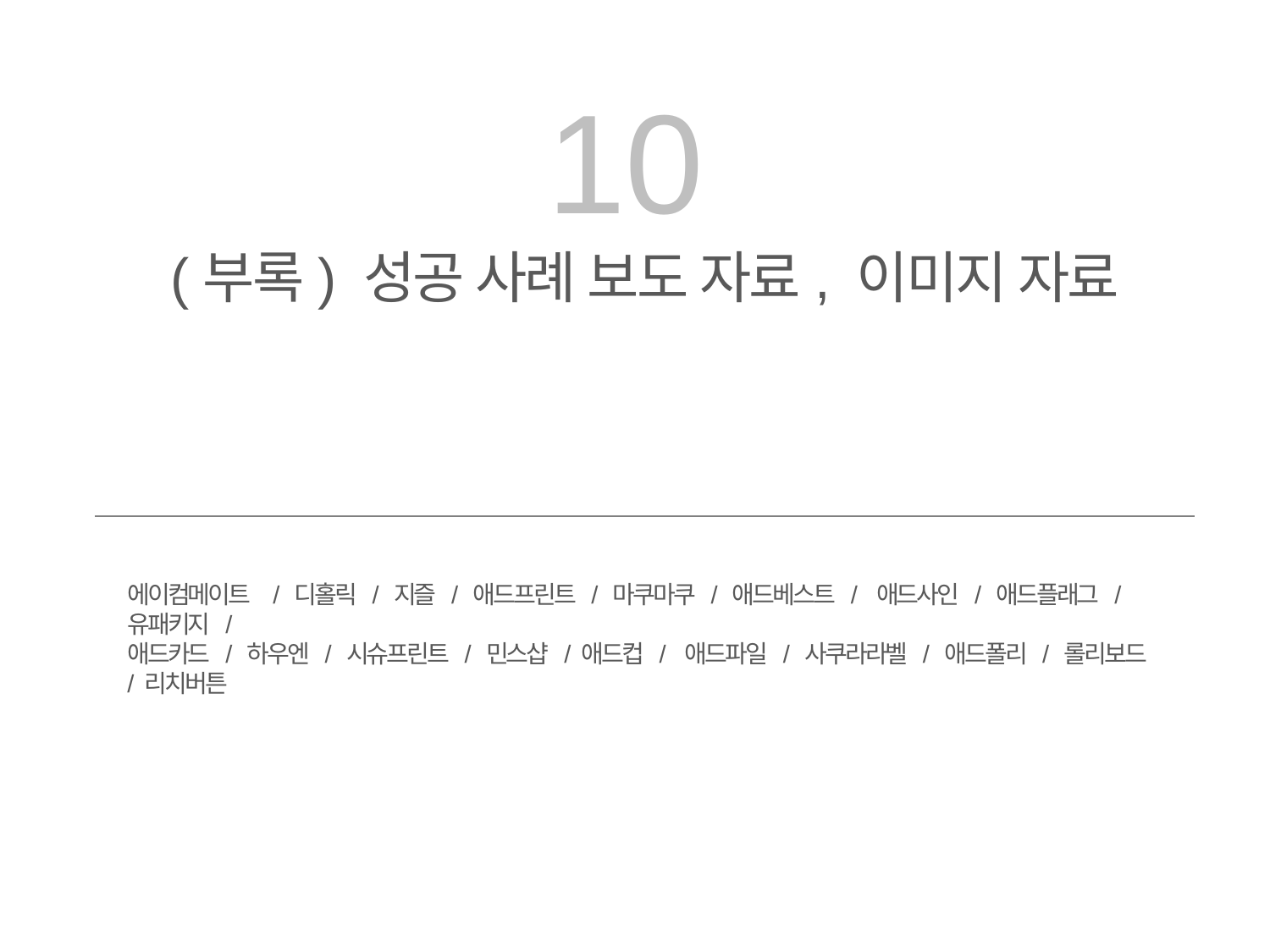

10
(부록) 성공 사례 보도 자료, 이미지 자료

에이컴메이트   /  디홀릭  /  지즐  /  애드프린트  /  마쿠마쿠  /  애드베스트  /   애드사인  /  애드플래그  /  유패키지  /
애드카드  /  하우엔  /  시슈프린트  /  민스샵  / 애드컵  /   애드파일  /  사쿠라라벨  /  애드폴리  /  롤리보드  / 리치버튼